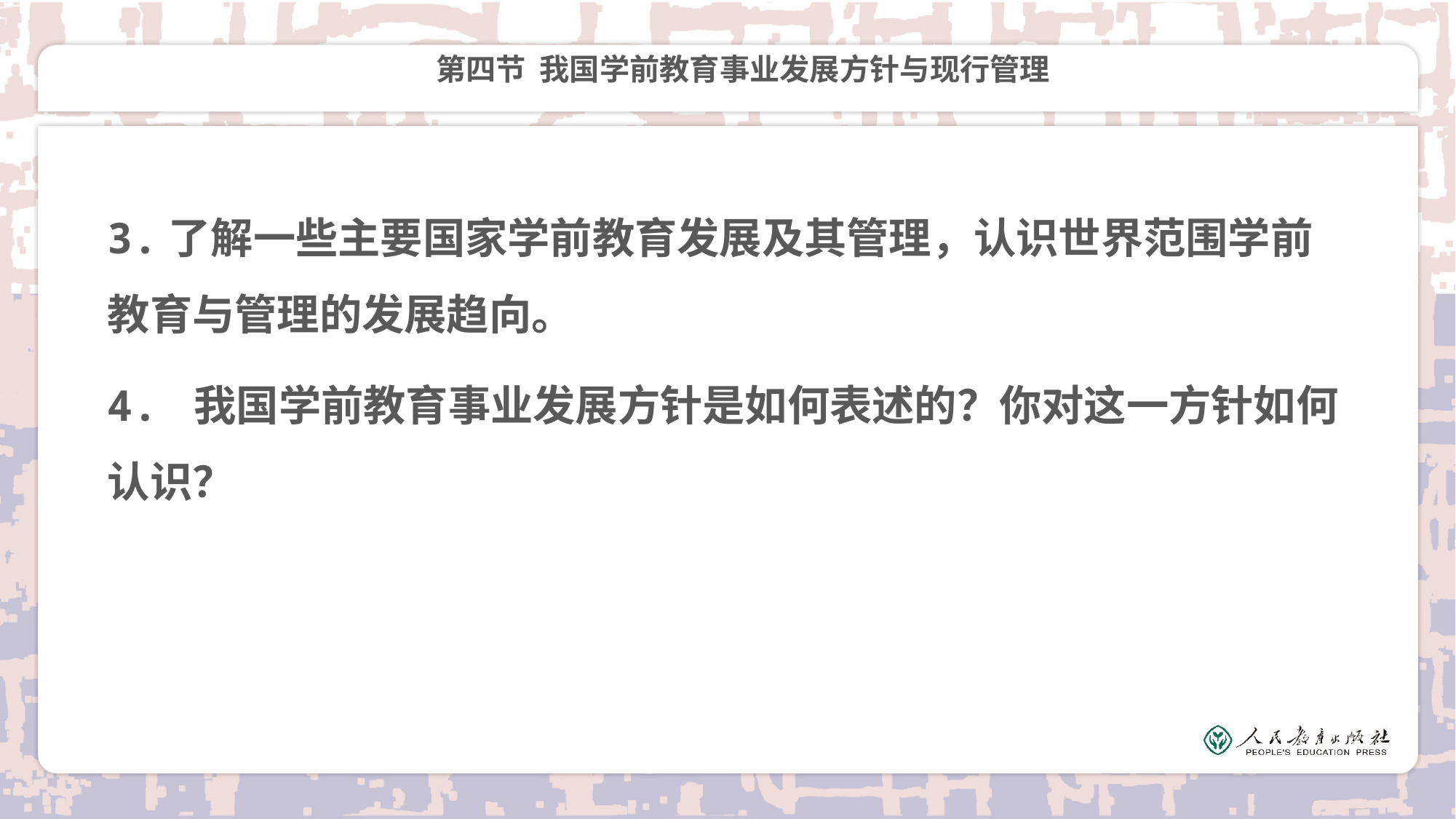

# 第四节  我国学前教育事业发展方针与现行管理
3.了解一些主要国家学前教育发展及其管理，认识世界范围学前教育与管理的发展趋向。
4. 我国学前教育事业发展方针是如何表述的？你对这一方针如何认识？